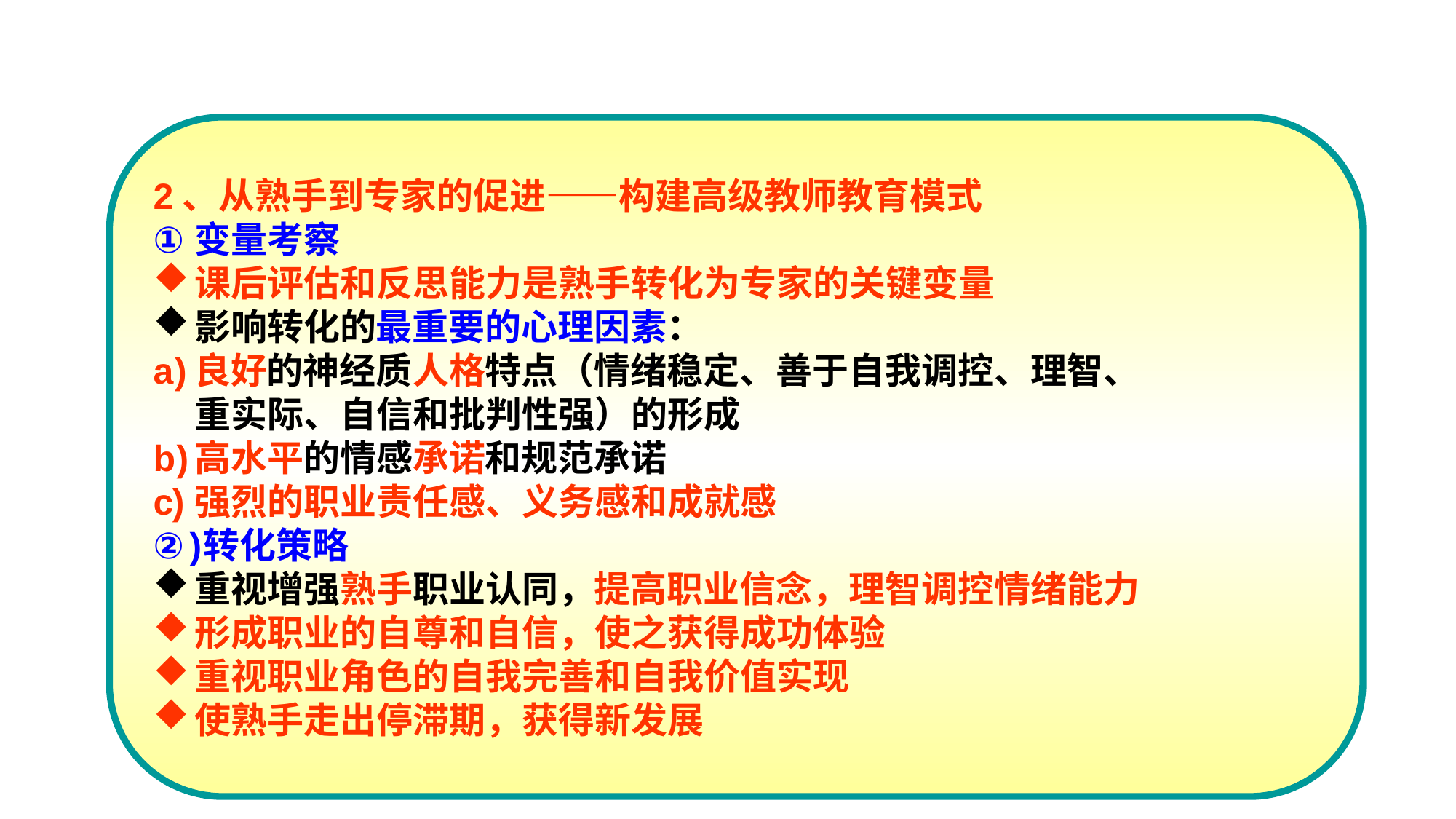

2、从熟手到专家的促进——构建高级教师教育模式
变量考察
课后评估和反思能力是熟手转化为专家的关键变量
影响转化的最重要的心理因素：
良好的神经质人格特点（情绪稳定、善于自我调控、理智、
    重实际、自信和批判性强）的形成
高水平的情感承诺和规范承诺
强烈的职业责任感、义务感和成就感
转化策略
重视增强熟手职业认同，提高职业信念，理智调控情绪能力
形成职业的自尊和自信，使之获得成功体验
重视职业角色的自我完善和自我价值实现
使熟手走出停滞期，获得新发展